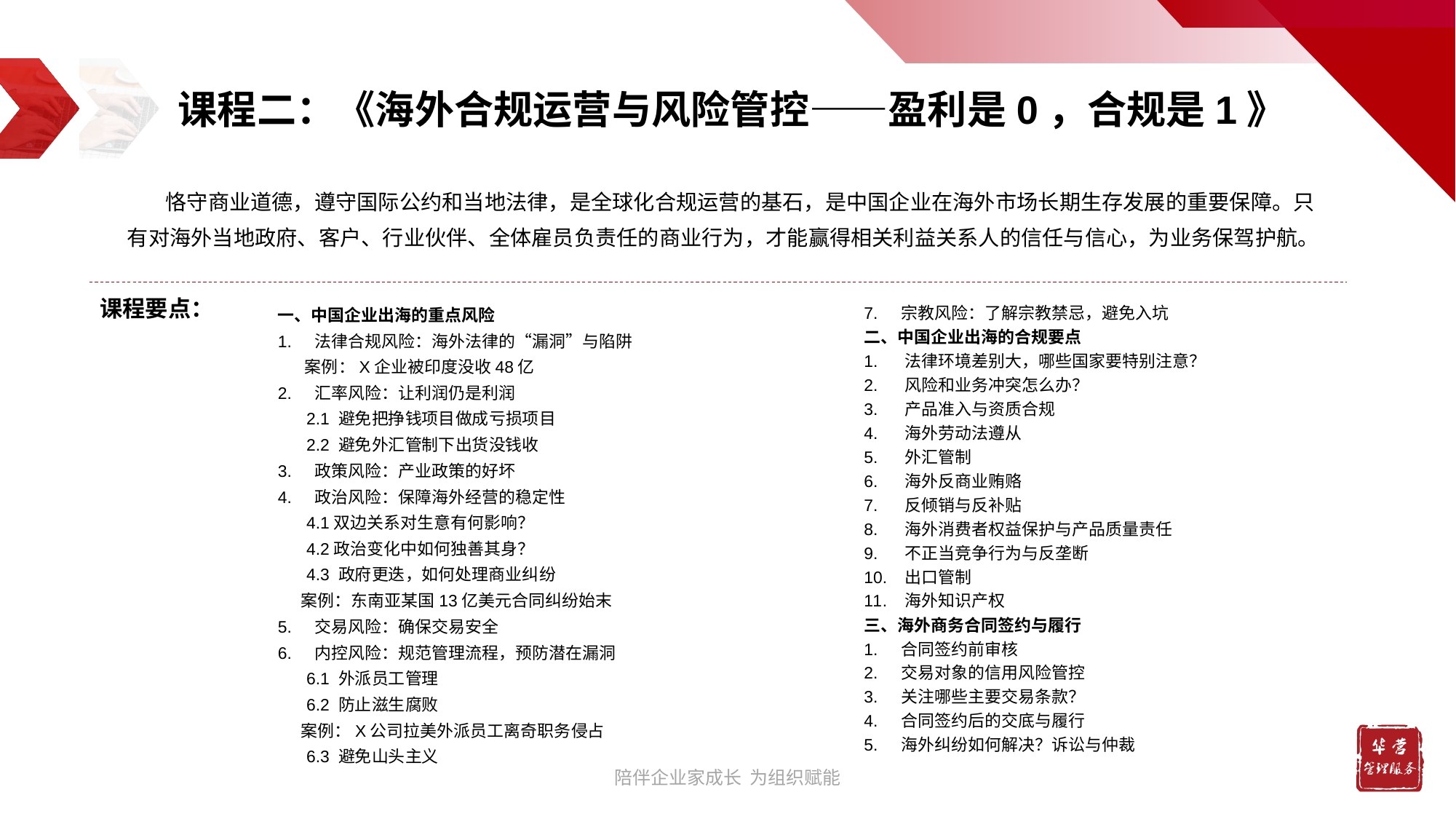

课程二：《海外合规运营与风险管控——盈利是0，合规是1》
       恪守商业道德，遵守国际公约和当地法律，是全球化合规运营的基石，是中国企业在海外市场长期生存发展的重要保障。只有对海外当地政府、客户、行业伙伴、全体雇员负责任的商业行为，才能赢得相关利益关系人的信任与信心，为业务保驾护航。
课程要点：
一、中国企业出海的重点风险
1.    法律合规风险：海外法律的“漏洞”与陷阱
      案例：X企业被印度没收48亿
2.    汇率风险：让利润仍是利润
      2.1 避免把挣钱项目做成亏损项目
      2.2 避免外汇管制下出货没钱收
3.    政策风险：产业政策的好坏
4.    政治风险：保障海外经营的稳定性
      4.1双边关系对生意有何影响？
      4.2政治变化中如何独善其身？
      4.3 政府更迭，如何处理商业纠纷
     案例：东南亚某国13亿美元合同纠纷始末
5.    交易风险：确保交易安全
6.    内控风险：规范管理流程，预防潜在漏洞
      6.1 外派员工管理
      6.2 防止滋生腐败
     案例：X公司拉美外派员工离奇职务侵占
      6.3 避免山头主义
7.    宗教风险：了解宗教禁忌，避免入坑
二、中国企业出海的合规要点
法律环境差别大，哪些国家要特别注意？
风险和业务冲突怎么办？
产品准入与资质合规
海外劳动法遵从
外汇管制
海外反商业贿赂
反倾销与反补贴
海外消费者权益保护与产品质量责任
不正当竞争行为与反垄断
出口管制
海外知识产权
三、海外商务合同签约与履行
1.    合同签约前审核
2.    交易对象的信用风险管控
3.    关注哪些主要交易条款？
4.    合同签约后的交底与履行
5.    海外纠纷如何解决？诉讼与仲裁